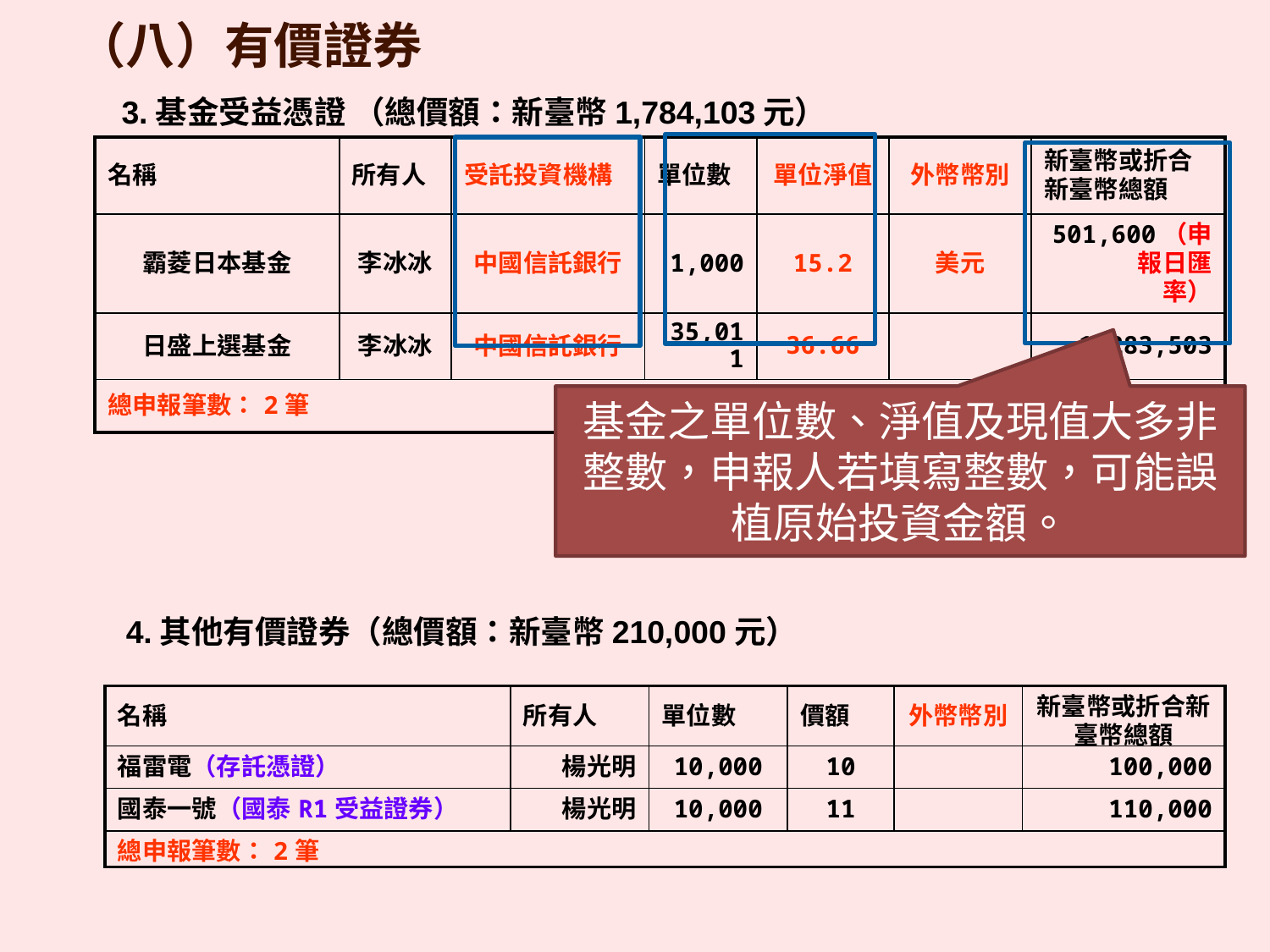

（八）有價證券
3.基金受益憑證 （總價額：新臺幣1,784,103元）

| 名稱 | 所有人 | 受託投資機構 | 單位數 | 單位淨值 | 外幣幣別 | 新臺幣或折合新臺幣總額 |
| --- | --- | --- | --- | --- | --- | --- |
| 霸菱日本基金 | 李冰冰 | 中國信託銀行 | 1,000 | 15.2 | 美元 | 501,600（申報日匯率） |
| 日盛上選基金 | 李冰冰 | 中國信託銀行 | 35,011 | 36.66 |  | 1,283,503 |
| 總申報筆數：2筆 |  |  |  |  |  |  |

基金之單位數、淨值及現值大多非整數，申報人若填寫整數，可能誤植原始投資金額。
4.其他有價證券（總價額：新臺幣210,000元）
| 名稱 | 所有人 | 單位數 | 價額 | 外幣幣別 | 新臺幣或折合新臺幣總額 |
| --- | --- | --- | --- | --- | --- |
| 福雷電（存託憑證） | 楊光明 | 10,000 | 10 |  | 100,000 |
| 國泰一號（國泰R1受益證券） | 楊光明 | 10,000 | 11 |  | 110,000 |
| 總申報筆數：2筆 |  |  |  |  |  |
23